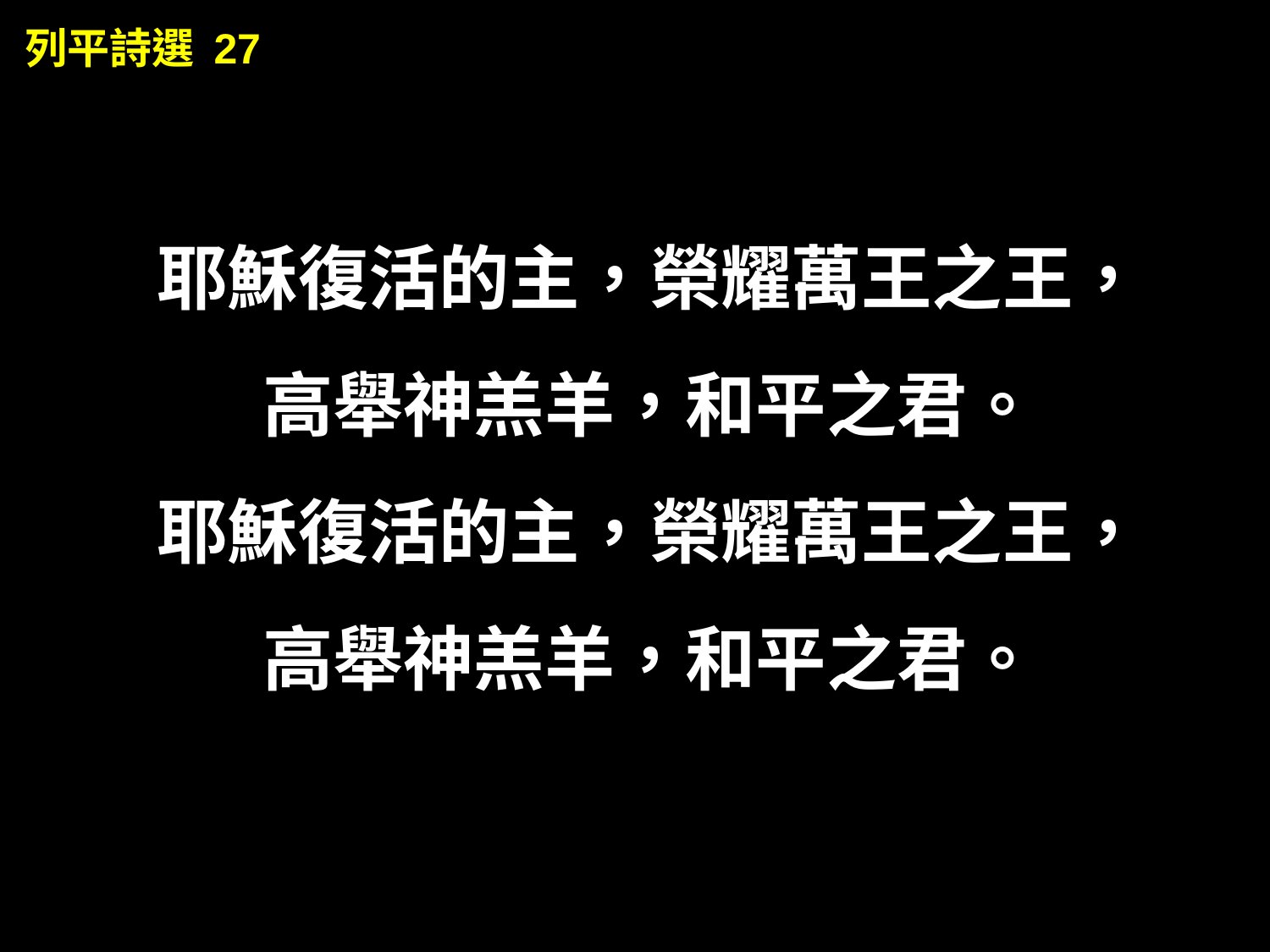

列平詩選 27
耶穌復活的主，榮耀萬王之王，
高舉神羔羊，和平之君。
耶穌復活的主，榮耀萬王之王，
高舉神羔羊，和平之君。